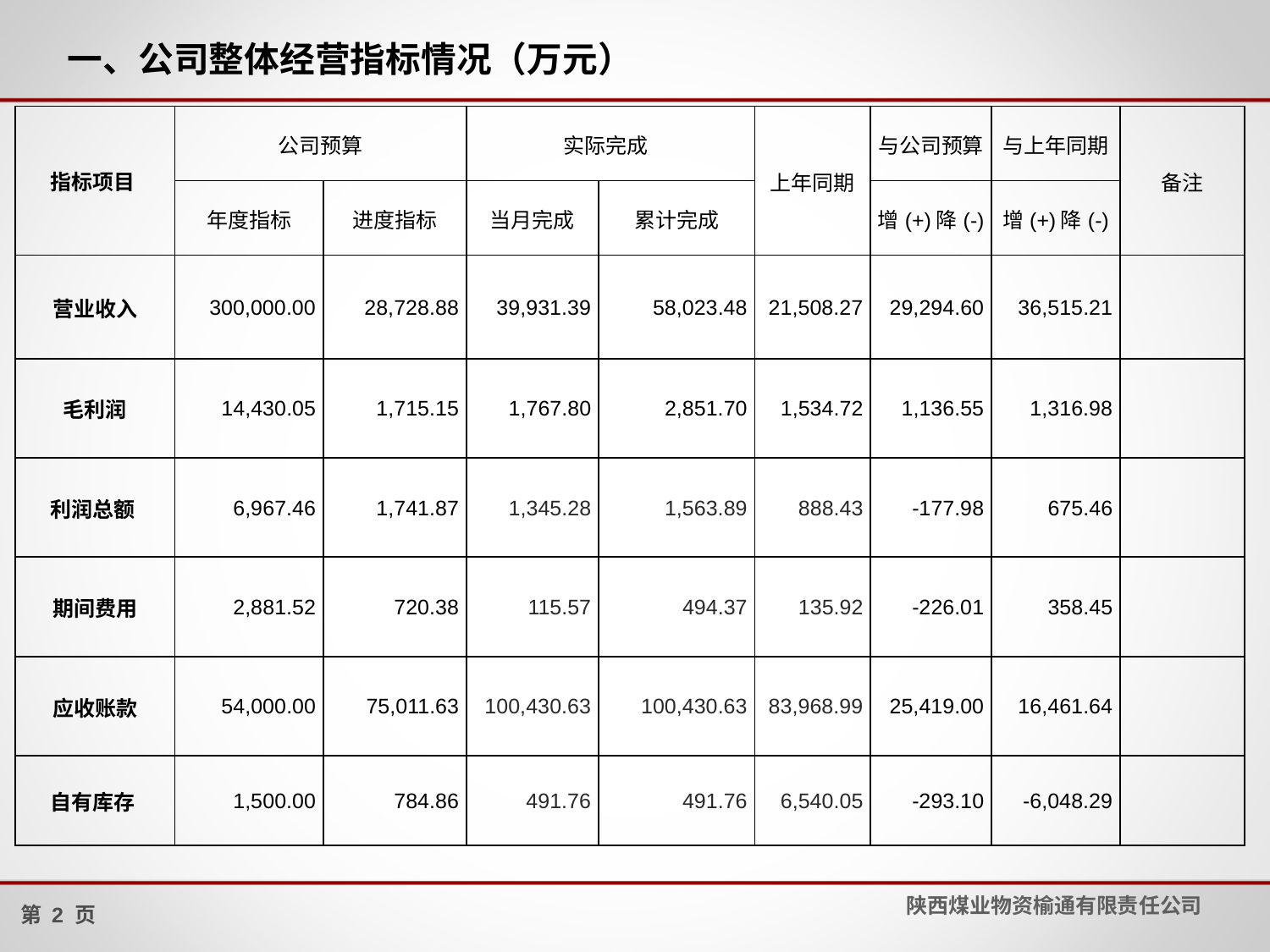

# 一、公司整体经营指标情况（万元）
| 指标项目 | 公司预算 |  | 实际完成 |  | 上年同期 | 与公司预算 | 与上年同期 | 备注 |
| --- | --- | --- | --- | --- | --- | --- | --- | --- |
|  | 年度指标 | 进度指标 | 当月完成 | 累计完成 |  | 增(+)降(-) | 增(+)降(-) |  |
| 营业收入 | 300,000.00 | 28,728.88 | 39,931.39 | 58,023.48 | 21,508.27 | 29,294.60 | 36,515.21 |  |
| 毛利润 | 14,430.05 | 1,715.15 | 1,767.80 | 2,851.70 | 1,534.72 | 1,136.55 | 1,316.98 |  |
| 利润总额 | 6,967.46 | 1,741.87 | 1,345.28 | 1,563.89 | 888.43 | -177.98 | 675.46 |  |
| 期间费用 | 2,881.52 | 720.38 | 115.57 | 494.37 | 135.92 | -226.01 | 358.45 |  |
| 应收账款 | 54,000.00 | 75,011.63 | 100,430.63 | 100,430.63 | 83,968.99 | 25,419.00 | 16,461.64 |  |
| 自有库存 | 1,500.00 | 784.86 | 491.76 | 491.76 | 6,540.05 | -293.10 | -6,048.29 |  |